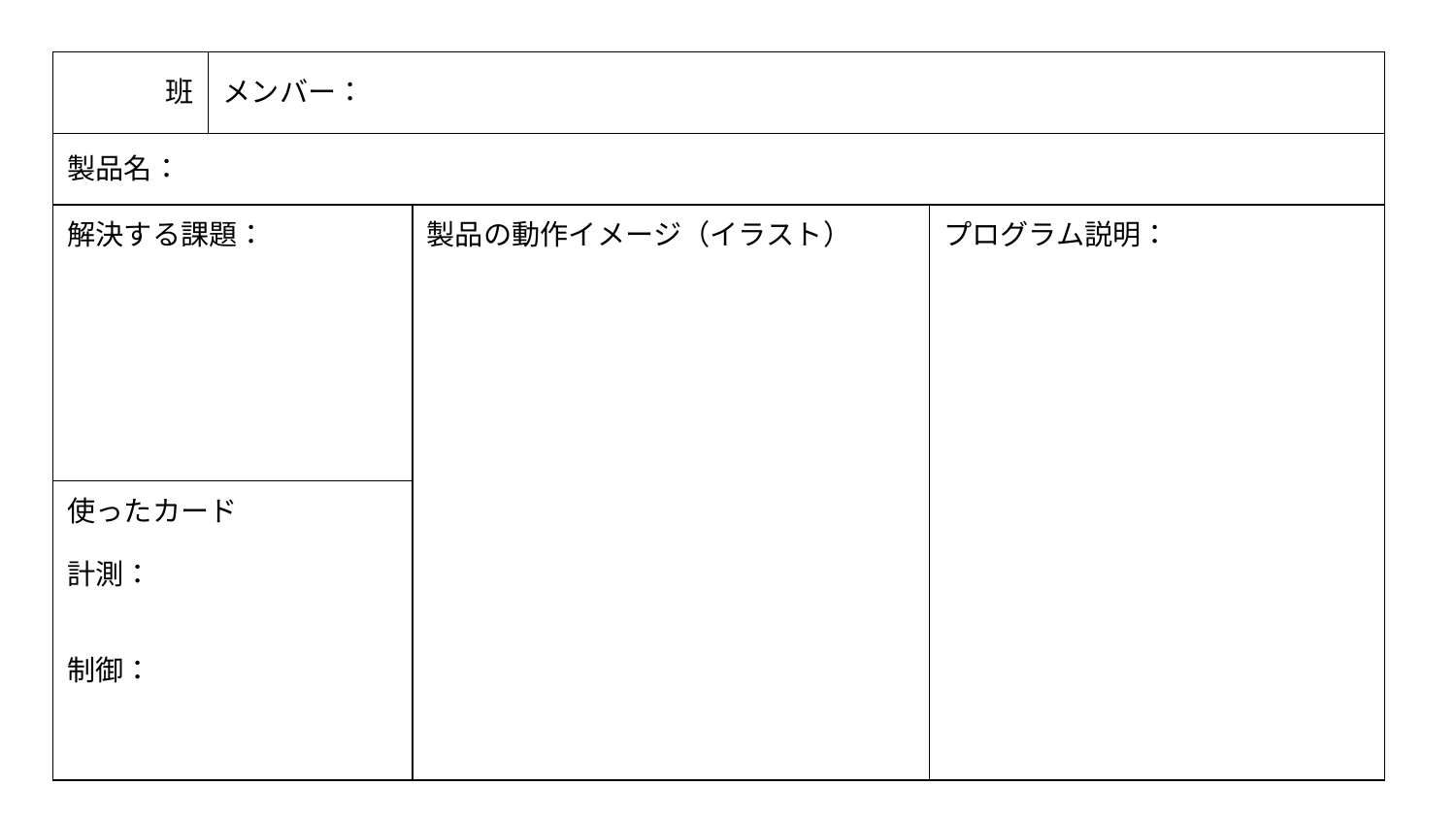

| 班 | メンバー： |  |  |
| --- | --- | --- | --- |
| 製品名： |  |  |  |
| 解決する課題： |  | 製品の動作イメージ（イラスト） | プログラム説明： |
| 使ったカード 計測： 制御： |  |  |  |